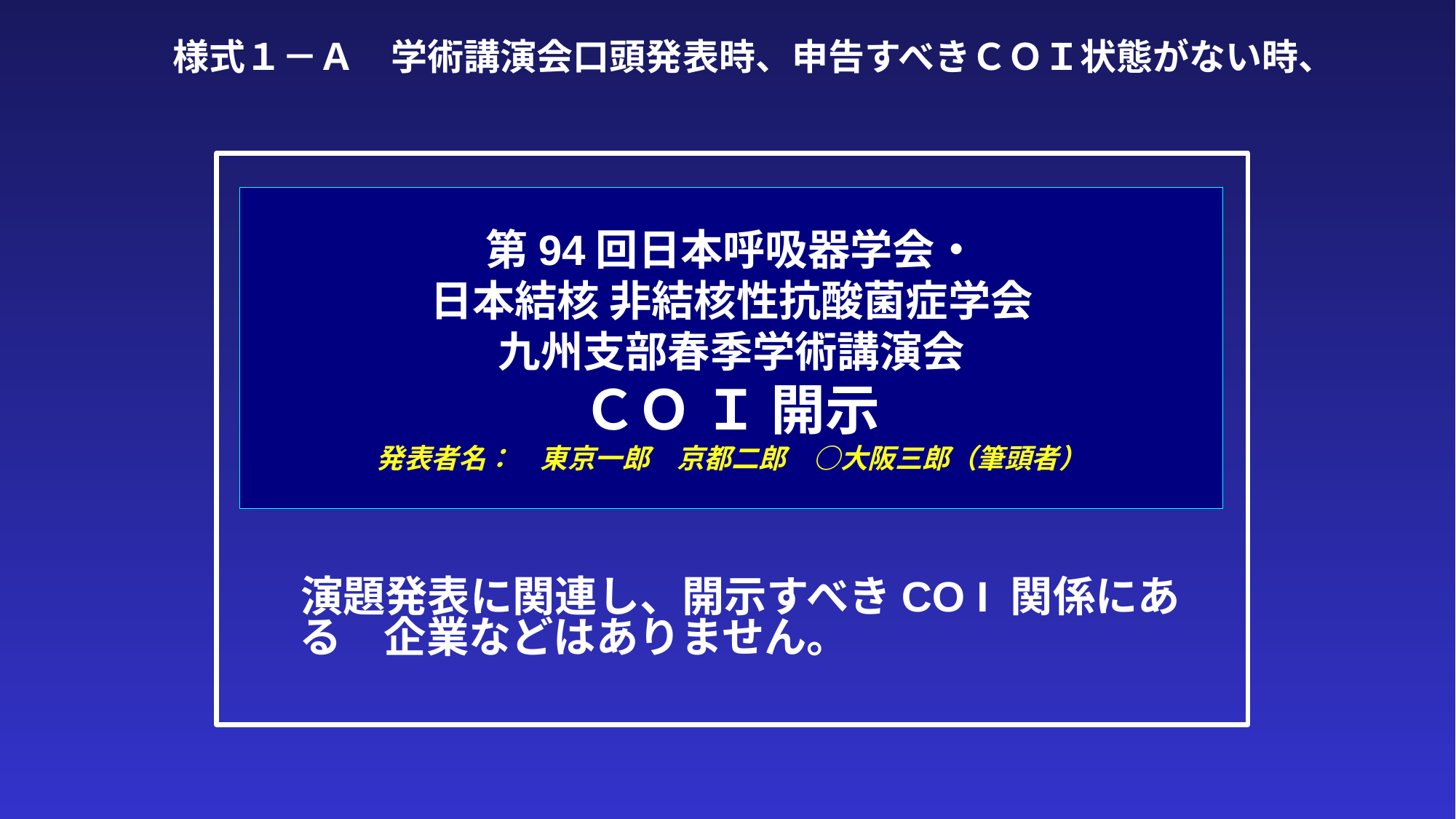

様式１－Ａ　学術講演会口頭発表時、申告すべきＣＯＩ状態がない時、

# 第94回日本呼吸器学会・ 日本結核 非結核性抗酸菌症学会 九州支部春季学術講演会 ＣＯ Ｉ 開示 発表者名：　東京一郎　京都二郎　○大阪三郎（筆頭者）

　演題発表に関連し、開示すべきCO I 関係にある　企業などはありません。